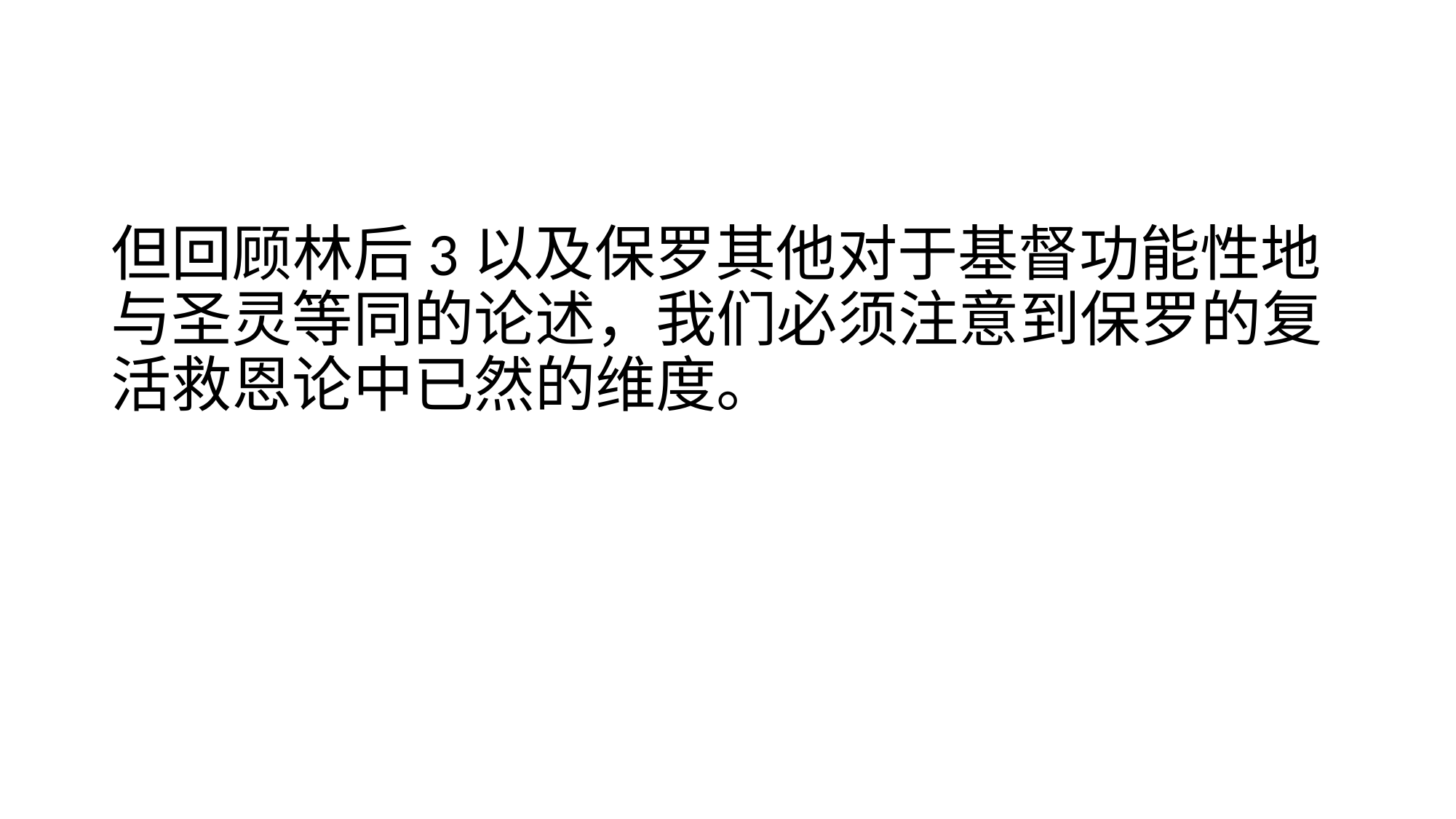

#
但回顾林后3以及保罗其他对于基督功能性地与圣灵等同的论述，我们必须注意到保罗的复活救恩论中已然的维度。